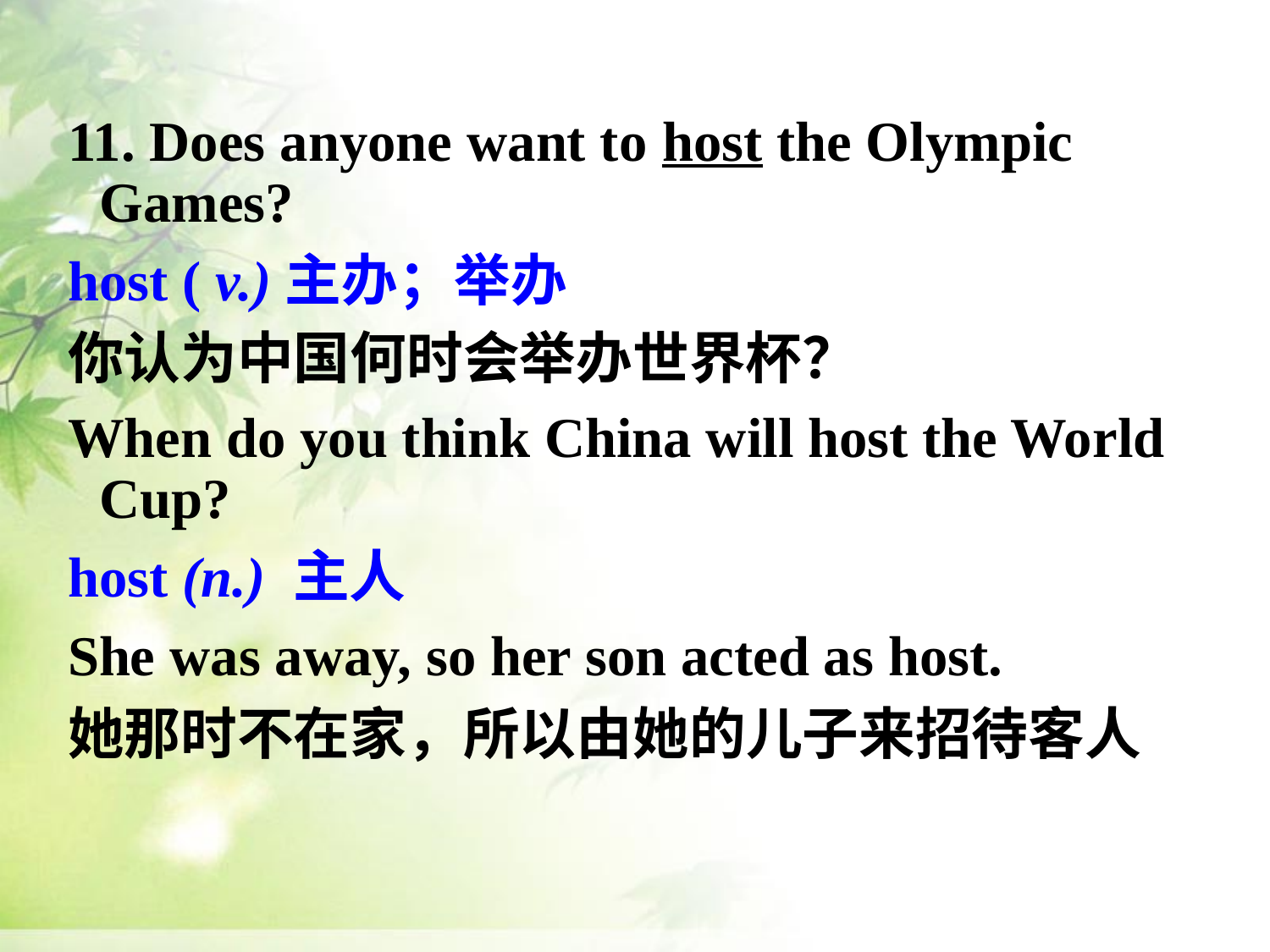

11. Does anyone want to host the Olympic Games?
host ( v.)主办；举办
你认为中国何时会举办世界杯？
When do you think China will host the World Cup?
host (n.) 主人
She was away, so her son acted as host.
她那时不在家，所以由她的儿子来招待客人